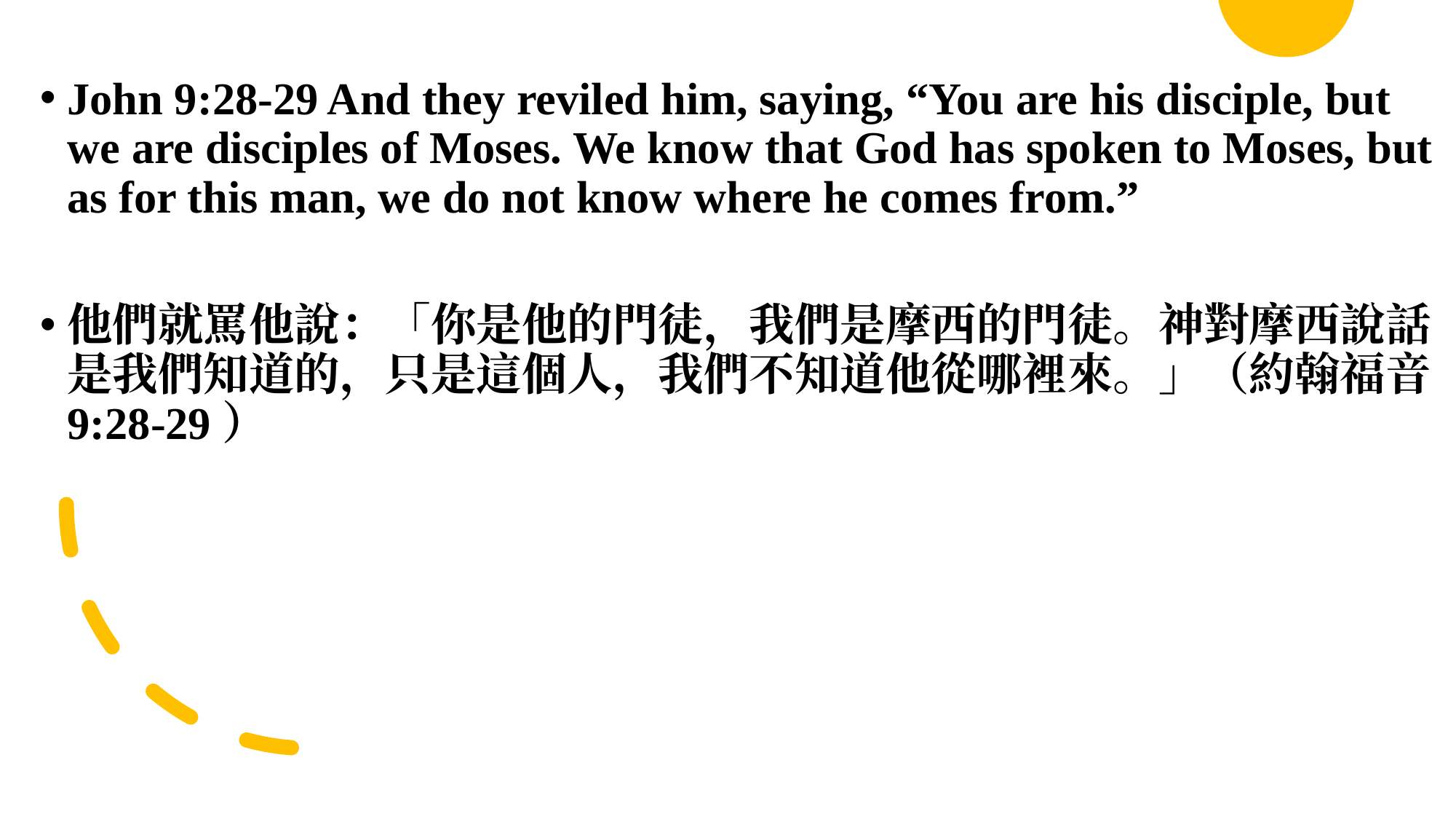

John 9:28-29 And they reviled him, saying, “You are his disciple, but we are disciples of Moses. We know that God has spoken to Moses, but as for this man, we do not know where he comes from.”

他們就罵他說：「你是他的門徒，我們是摩西的門徒。神對摩西說話是我們知道的，只是這個人，我們不知道他從哪裡來。」（約翰福音9:28-29）